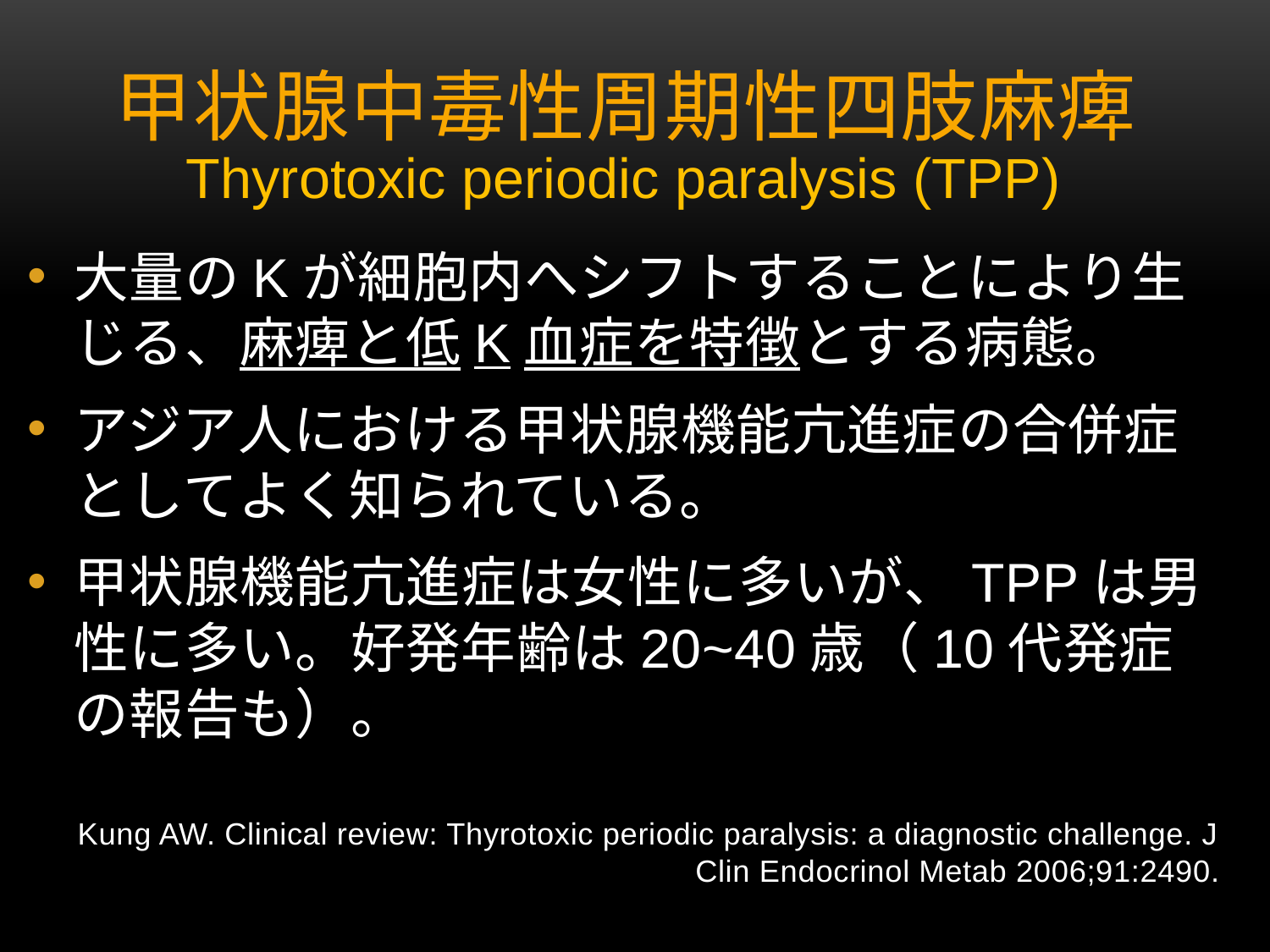

# 甲状腺中毒性周期性四肢麻痺
Thyrotoxic periodic paralysis (TPP)
大量のKが細胞内へシフトすることにより生じる、麻痺と低K血症を特徴とする病態。
アジア人における甲状腺機能亢進症の合併症としてよく知られている。
甲状腺機能亢進症は女性に多いが、TPPは男性に多い。好発年齢は20~40歳（10代発症の報告も）。

Kung AW. Clinical review: Thyrotoxic periodic paralysis: a diagnostic challenge. J Clin Endocrinol Metab 2006;91:2490.